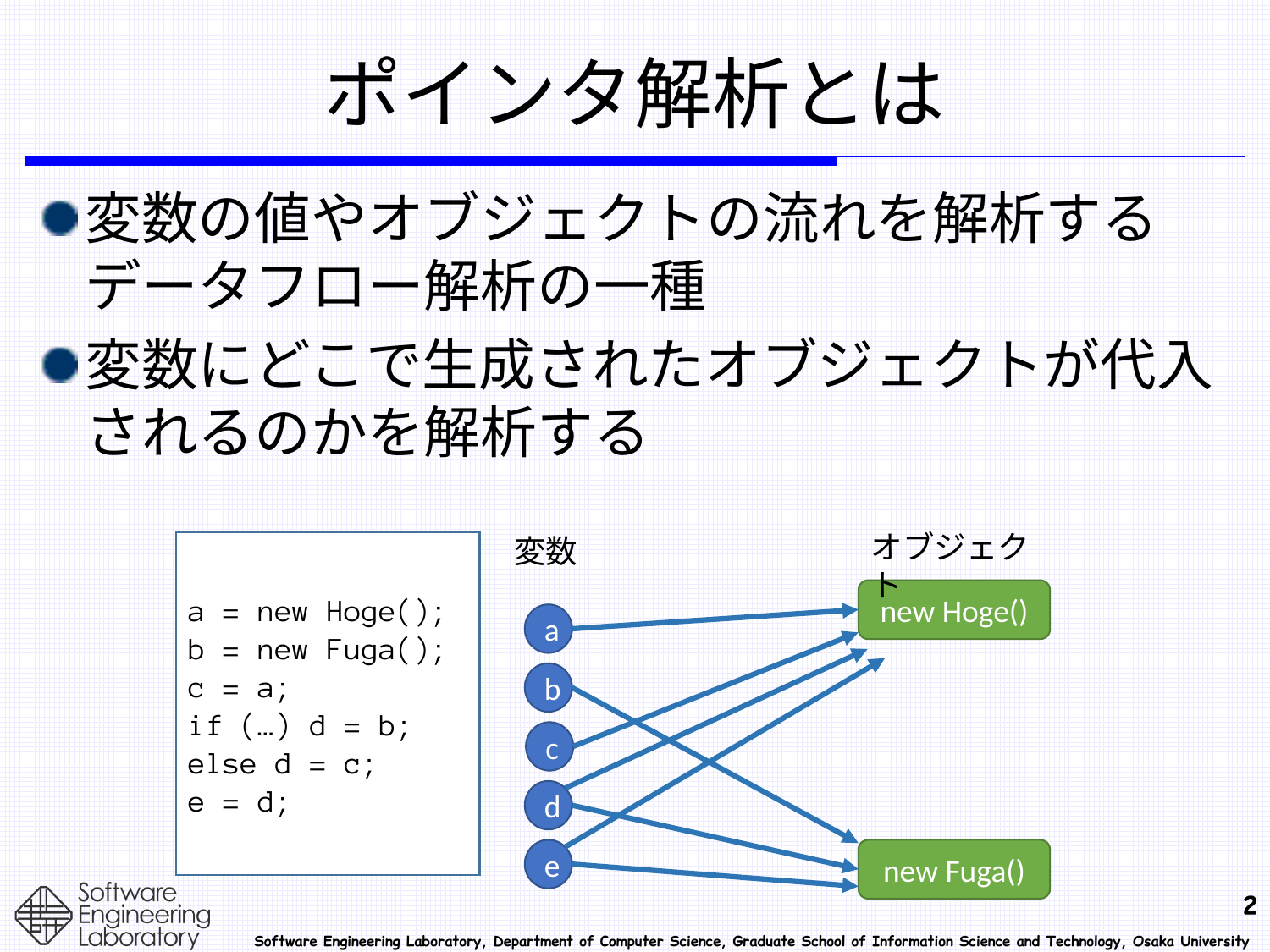

# ポインタ解析とは
変数の値やオブジェクトの流れを解析するデータフロー解析の一種
変数にどこで生成されたオブジェクトが代入されるのかを解析する
オブジェクト
変数
a = new Hoge();
b = new Fuga();
c = a;
if (…) d = b;
else d = c;
e = d;
new Hoge()
a
b
c
d
e
new Fuga()